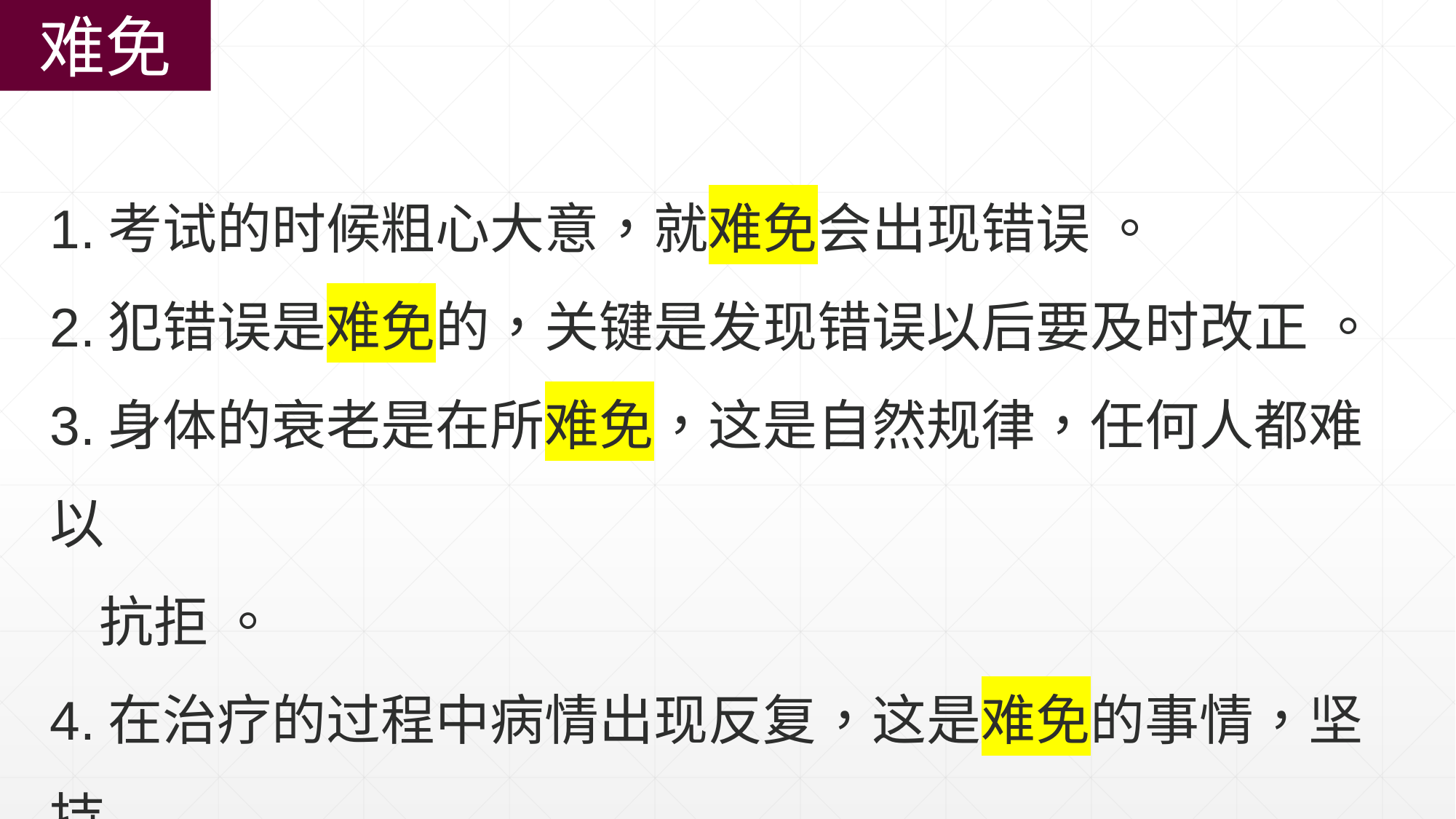

难免
1.考试的时候粗心大意，就难免会出现错误 。
2.犯错误是难免的，关键是发现错误以后要及时改正 。
3.身体的衰老是在所难免，这是自然规律，任何人都难以
   抗拒 。
4.在治疗的过程中病情出现反复，这是难免的事情，坚持
   下去就会见效。